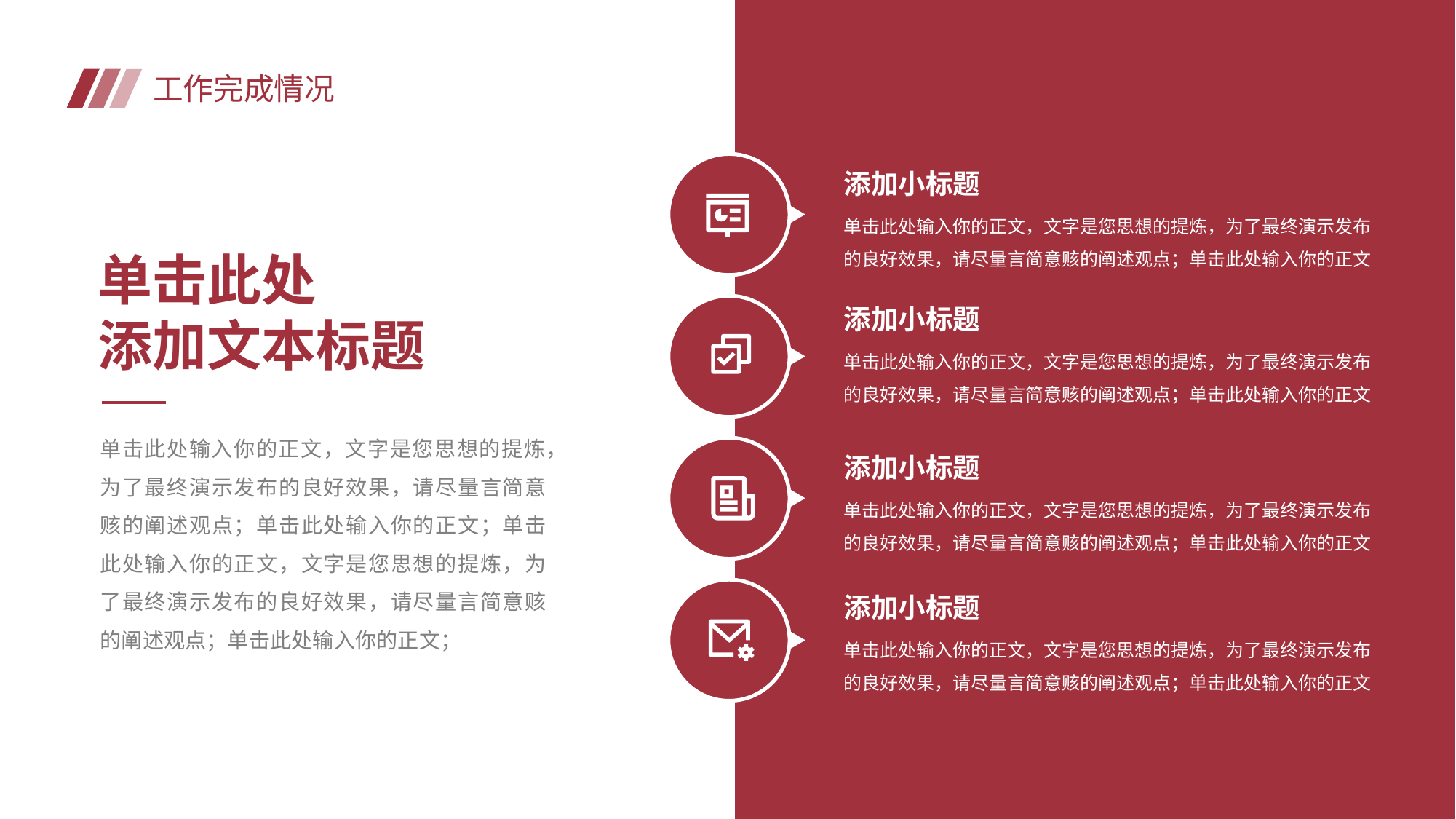

工作完成情况

添加小标题

单击此处输入你的正文，文字是您思想的提炼，为了最终演示发布的良好效果，请尽量言简意赅的阐述观点；单击此处输入你的正文
单击此处
添加文本标题

添加小标题

单击此处输入你的正文，文字是您思想的提炼，为了最终演示发布的良好效果，请尽量言简意赅的阐述观点；单击此处输入你的正文
单击此处输入你的正文，文字是您思想的提炼，为了最终演示发布的良好效果，请尽量言简意赅的阐述观点；单击此处输入你的正文；单击此处输入你的正文，文字是您思想的提炼，为了最终演示发布的良好效果，请尽量言简意赅的阐述观点；单击此处输入你的正文；

添加小标题

单击此处输入你的正文，文字是您思想的提炼，为了最终演示发布的良好效果，请尽量言简意赅的阐述观点；单击此处输入你的正文

添加小标题

单击此处输入你的正文，文字是您思想的提炼，为了最终演示发布的良好效果，请尽量言简意赅的阐述观点；单击此处输入你的正文